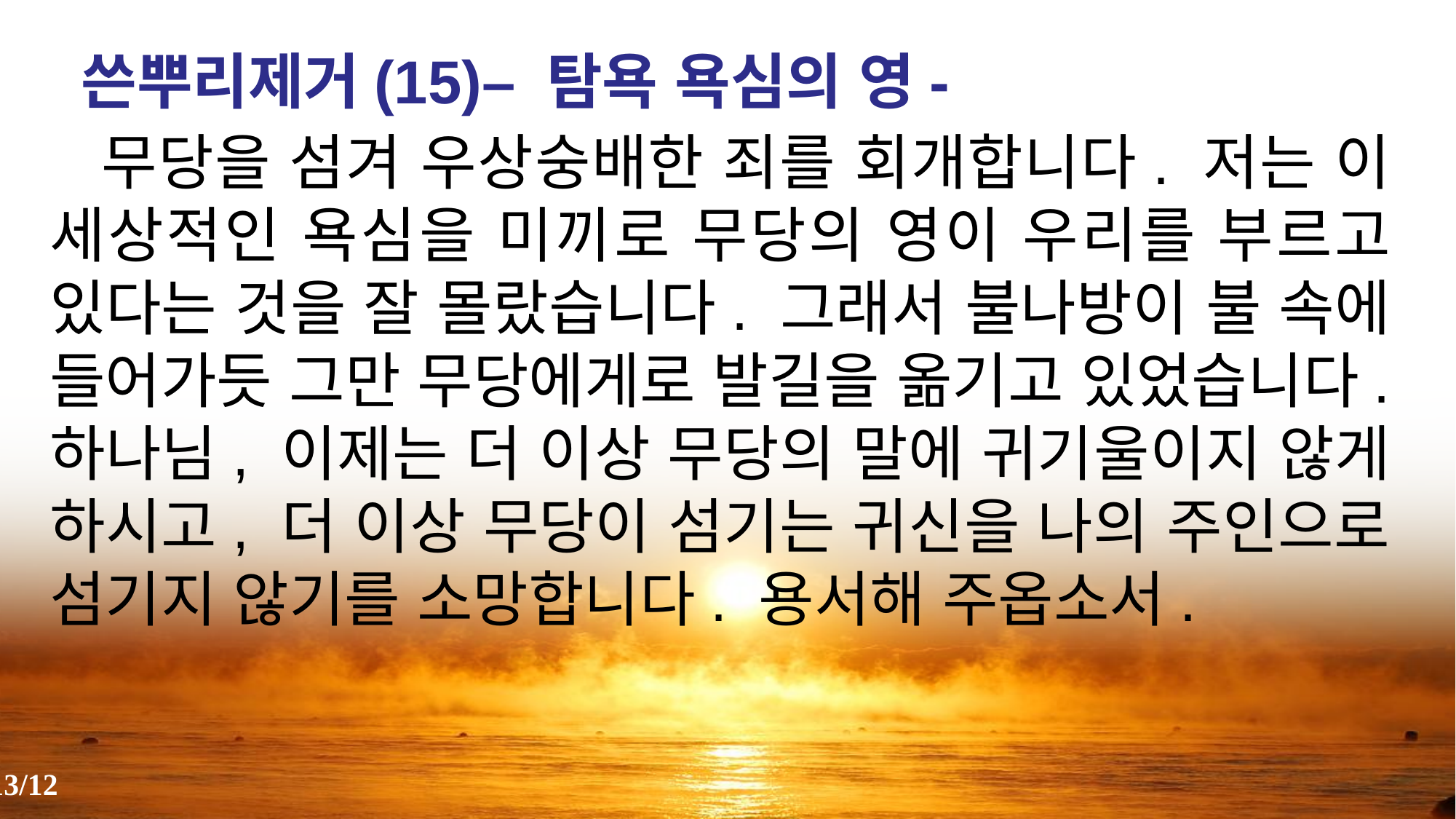

쓴뿌리제거(15)– 탐욕 욕심의 영-
  무당을 섬겨 우상숭배한 죄를 회개합니다. 저는 이 세상적인 욕심을 미끼로 무당의 영이 우리를 부르고 있다는 것을 잘 몰랐습니다. 그래서 불나방이 불 속에 들어가듯 그만 무당에게로 발길을 옮기고 있었습니다. 하나님, 이제는 더 이상 무당의 말에 귀기울이지 않게 하시고, 더 이상 무당이 섬기는 귀신을 나의 주인으로 섬기지 않기를 소망합니다. 용서해 주옵소서.